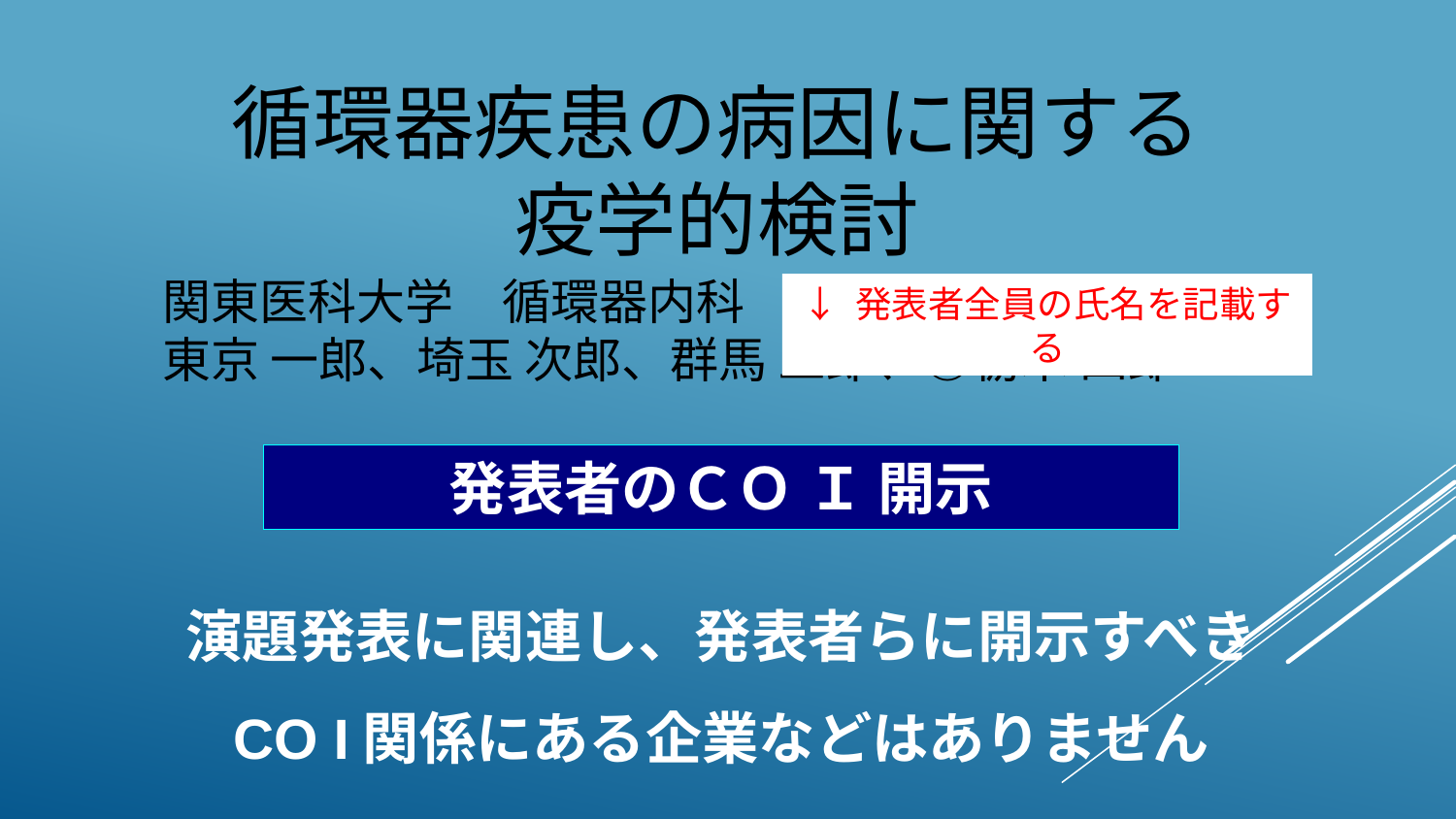

循環器疾患の病因に関する
疫学的検討
関東医科大学　循環器内科
東京 一郎、埼玉 次郎、群馬 三郎、◎栃木 四郎
↓ 発表者全員の氏名を記載する
# 発表者のＣＯ Ｉ 開示
演題発表に関連し、発表者らに開示すべき
CO I関係にある企業などはありません